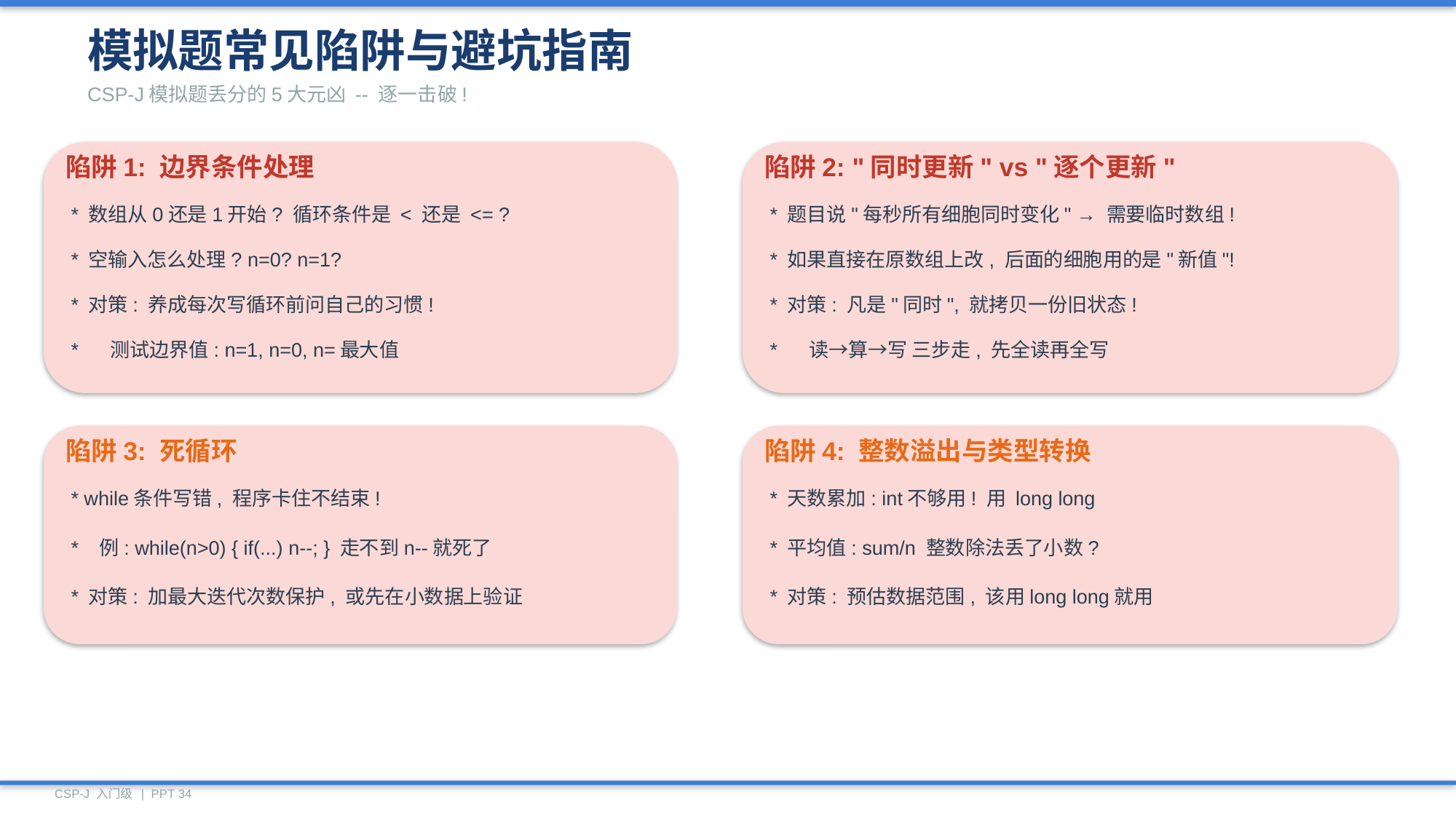

模拟题常见陷阱与避坑指南
CSP-J模拟题丢分的5大元凶 -- 逐一击破!

陷阱1: 边界条件处理
陷阱2: "同时更新" vs "逐个更新"
* 数组从0还是1开始? 循环条件是 < 还是 <= ?
* 题目说"每秒所有细胞同时变化" → 需要临时数组!
* 空输入怎么处理? n=0? n=1?
* 如果直接在原数组上改, 后面的细胞用的是"新值"!
* 对策: 养成每次写循环前问自己的习惯!
* 对策: 凡是"同时", 就拷贝一份旧状态!
*     测试边界值: n=1, n=0, n=最大值
*     读→算→写 三步走, 先全读再全写

陷阱3: 死循环
陷阱4: 整数溢出与类型转换
* while条件写错, 程序卡住不结束!
* 天数累加: int不够用! 用 long long
*   例: while(n>0) { if(...) n--; } 走不到n--就死了
* 平均值: sum/n 整数除法丢了小数?
* 对策: 加最大迭代次数保护, 或先在小数据上验证
* 对策: 预估数据范围, 该用long long就用

CSP-J 入门级  |  PPT 34